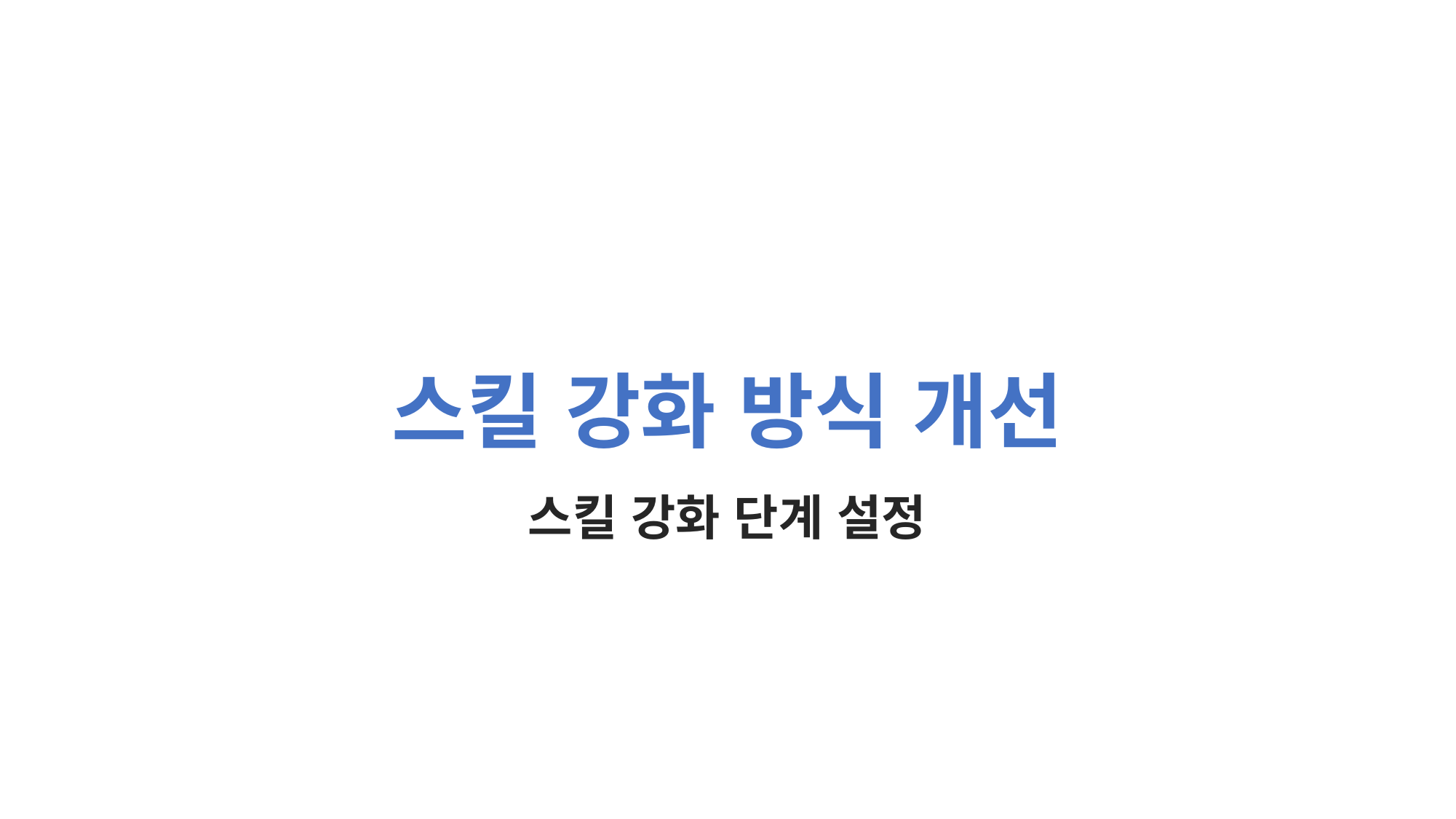

스킬 강화 방식 개선
스킬 강화 단계 설정